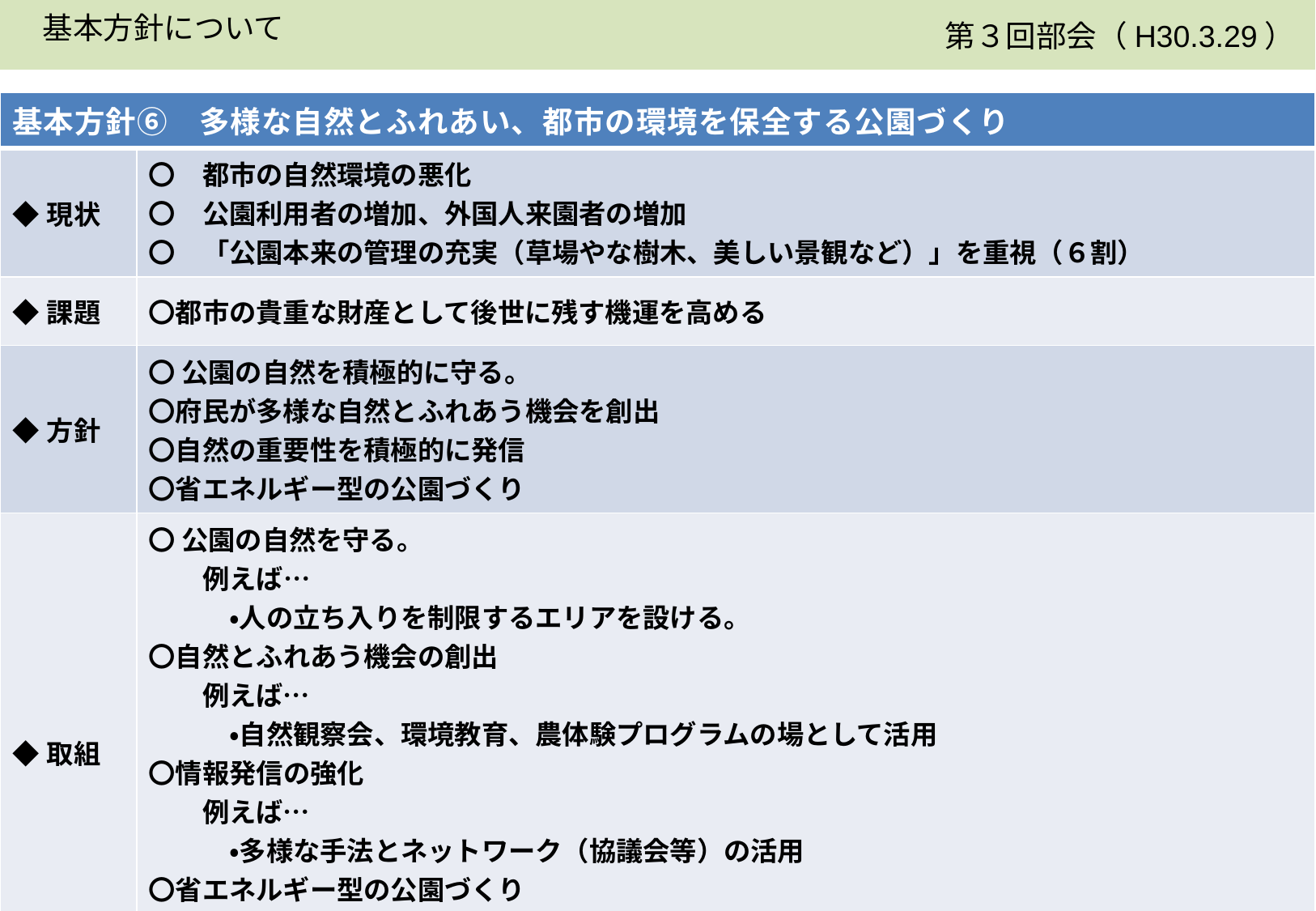

第３回部会（H30.3.29）
　基本方針について
| 基本方針⑥　多様な自然とふれあい、都市の環境を保全する公園づくり |  |
| --- | --- |
| ◆現状 | 〇　都市の自然環境の悪化 〇　公園利用者の増加、外国人来園者の増加 〇　「公園本来の管理の充実（草場やな樹木、美しい景観など）」を重視（６割） |
| ◆課題 | 〇都市の貴重な財産として後世に残す機運を高める |
| ◆方針 | 〇 公園の自然を積極的に守る。 〇府民が多様な自然とふれあう機会を創出 〇自然の重要性を積極的に発信 〇省エネルギー型の公園づくり |
| ◆取組 | 〇 公園の自然を守る。 　　例えば… 　　　・人の立ち入りを制限するエリアを設ける。 〇自然とふれあう機会の創出 　　例えば… 　　　・自然観察会、環境教育、農体験プログラムの場として活用 〇情報発信の強化 　　例えば… 　　　・多様な手法とネットワーク（協議会等）の活用 〇省エネルギー型の公園づくり 　　例えば… 　　　・全ての公園でＥＳＣＯ事業の導入を目指す |